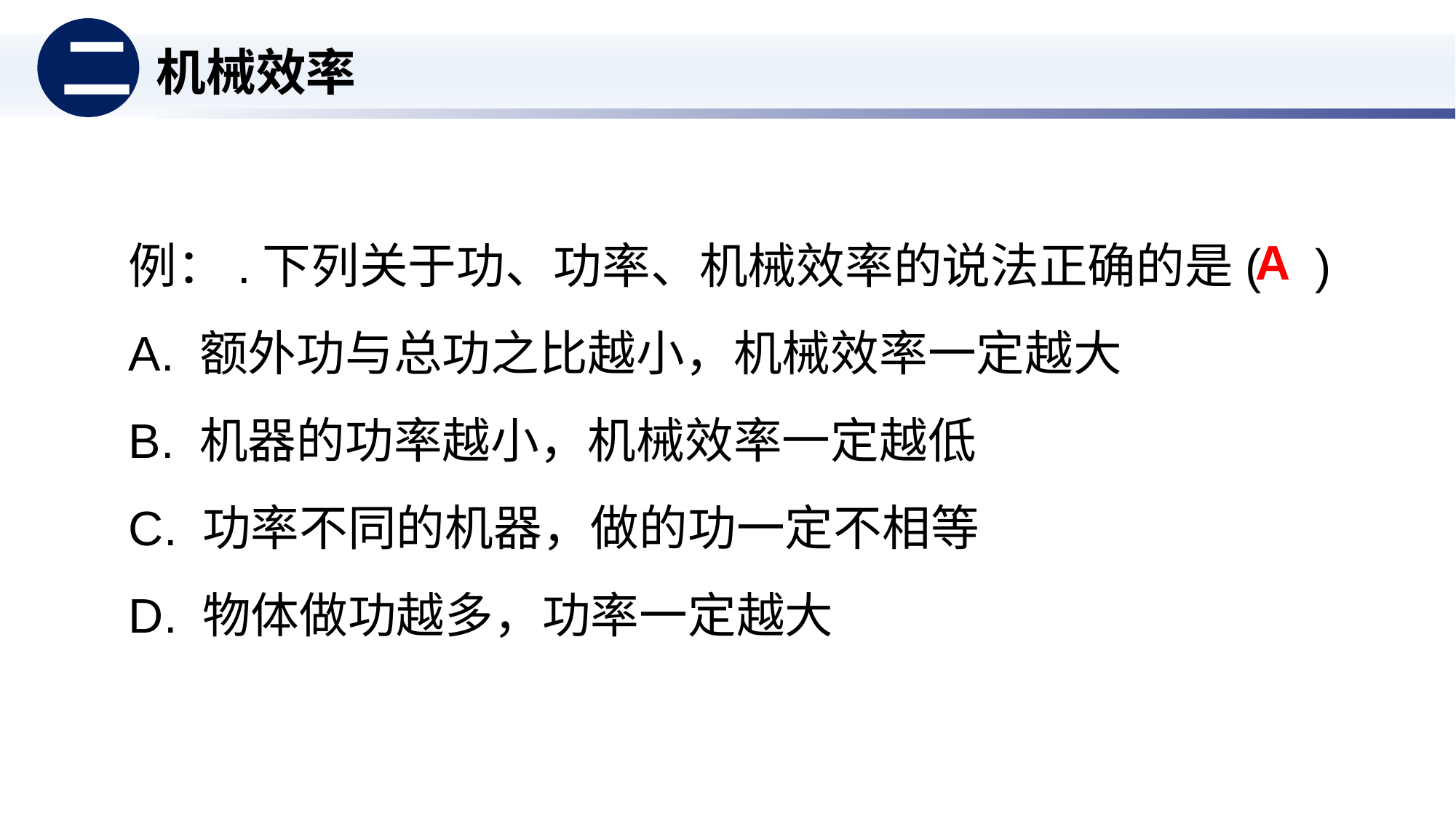

二

机械效率

例：.下列关于功、功率、机械效率的说法正确的是(    )
A. 额外功与总功之比越小，机械效率一定越大
B. 机器的功率越小，机械效率一定越低
C. 功率不同的机器，做的功一定不相等
D. 物体做功越多，功率一定越大
A